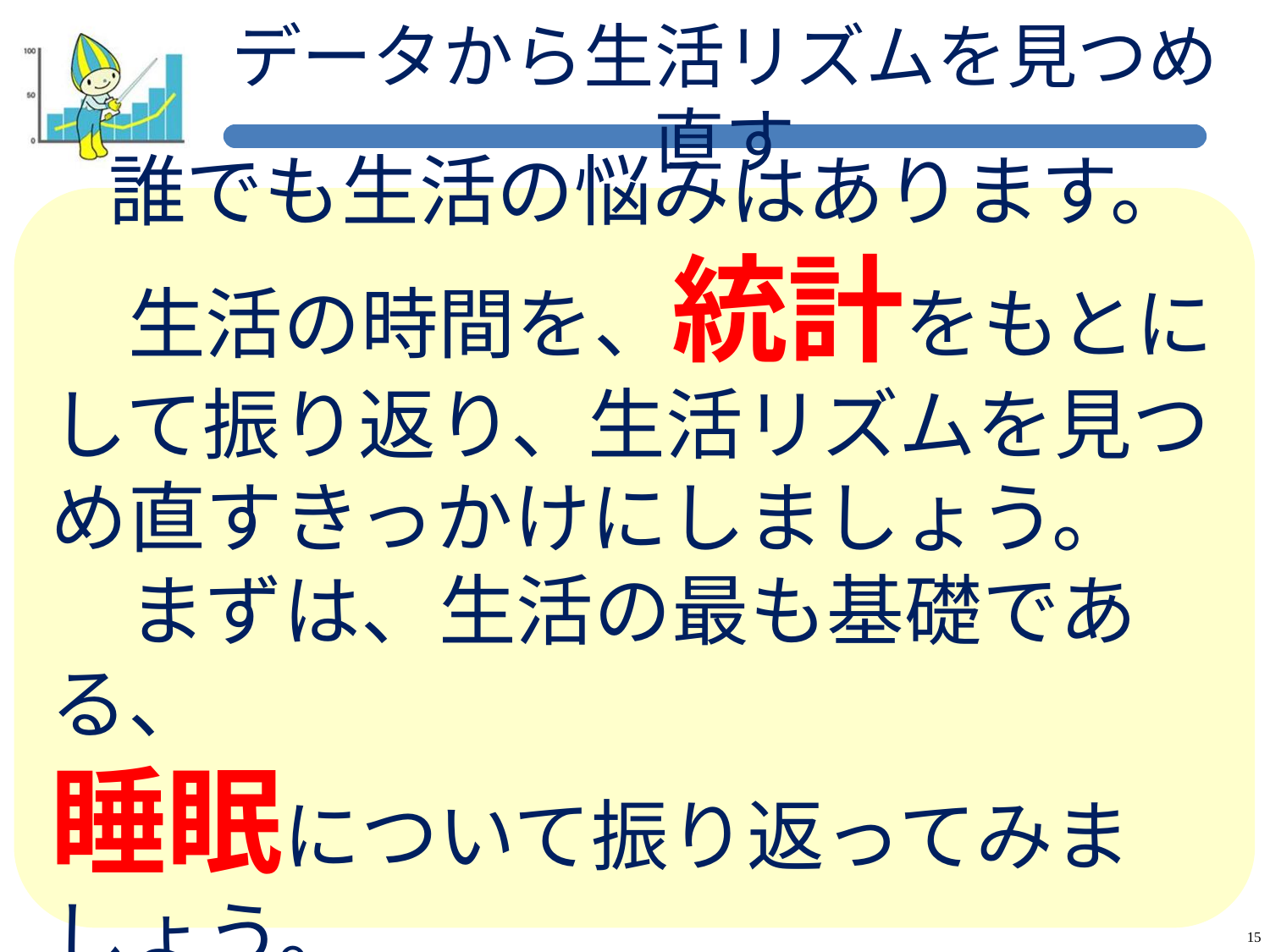

# データから生活リズムを見つめ直す
  誰でも生活の悩みはあります。
　生活の時間を、統計をもとにして振り返り、生活リズムを見つめ直すきっかけにしましょう。
　まずは、生活の最も基礎である、
睡眠について振り返ってみましょう。
15